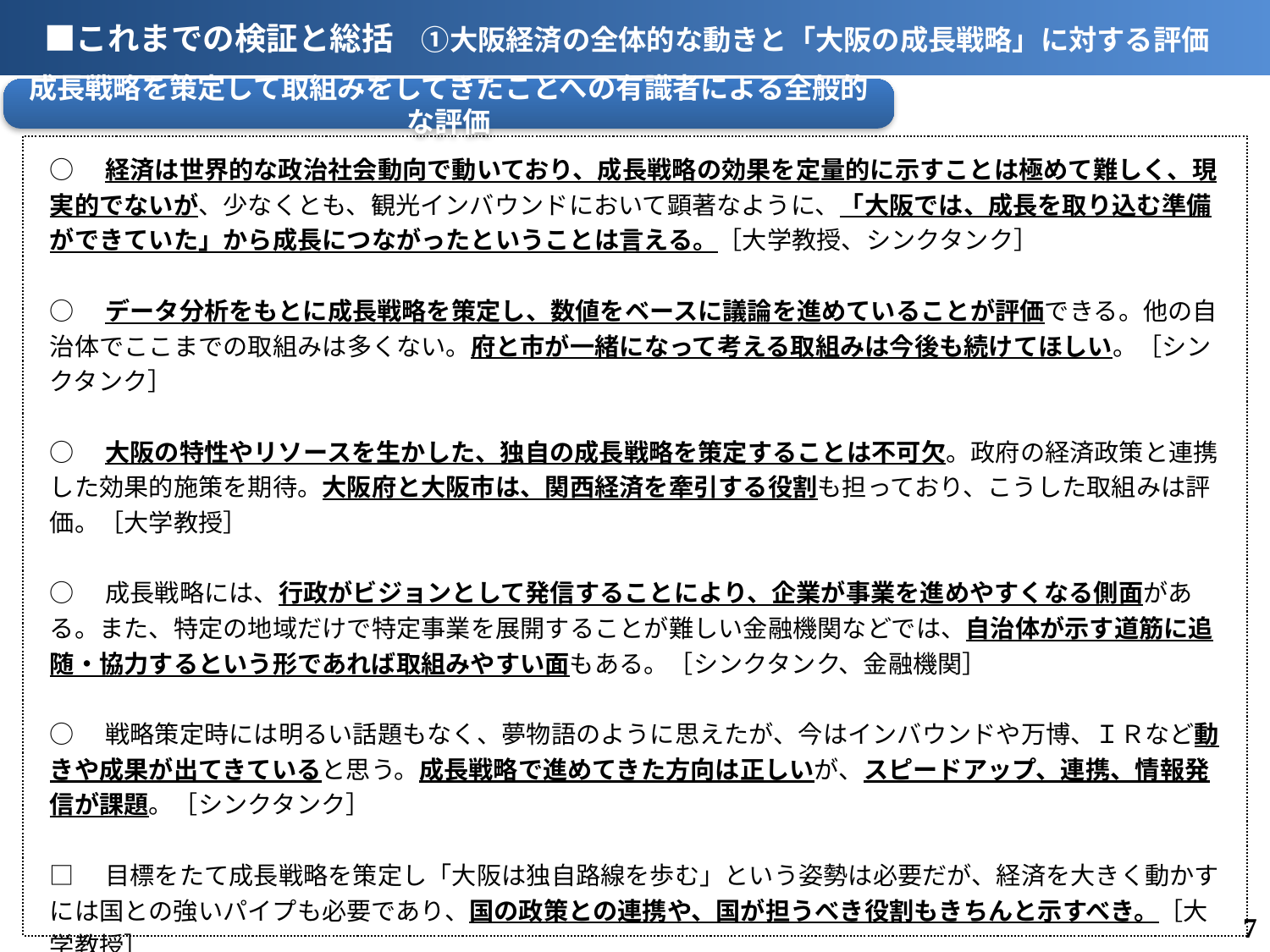

■これまでの検証と総括　①大阪経済の全体的な動きと「大阪の成長戦略」に対する評価
成長戦略を策定して取組みをしてきたことへの有識者による全般的な評価

○　経済は世界的な政治社会動向で動いており、成長戦略の効果を定量的に示すことは極めて難しく、現実的でないが、少なくとも、観光インバウンドにおいて顕著なように、「大阪では、成長を取り込む準備ができていた」から成長につながったということは言える。［大学教授、シンクタンク］

○　データ分析をもとに成長戦略を策定し、数値をベースに議論を進めていることが評価できる。他の自治体でここまでの取組みは多くない。府と市が一緒になって考える取組みは今後も続けてほしい。［シンクタンク］

○　大阪の特性やリソースを生かした、独自の成長戦略を策定することは不可欠。政府の経済政策と連携した効果的施策を期待。大阪府と大阪市は、関西経済を牽引する役割も担っており、こうした取組みは評価。［大学教授］

○　成長戦略には、行政がビジョンとして発信することにより、企業が事業を進めやすくなる側面がある。また、特定の地域だけで特定事業を展開することが難しい金融機関などでは、自治体が示す道筋に追随・協力するという形であれば取組みやすい面もある。［シンクタンク、金融機関］

○　戦略策定時には明るい話題もなく、夢物語のように思えたが、今はインバウンドや万博、ＩＲなど動きや成果が出てきていると思う。成長戦略で進めてきた方向は正しいが、スピードアップ、連携、情報発信が課題。［シンクタンク］

□　目標をたて成長戦略を策定し「大阪は独自路線を歩む」という姿勢は必要だが、経済を大きく動かすには国との強いパイプも必要であり、国の政策との連携や、国が担うべき役割もきちんと示すべき。［大学教授］

□　インフラ整備などの蓄積が開花しつつあり、結果として、中継都市としての成長は相当に進んでいると言える。ハイエンド都市という観点からは、産業の高付加価値化への対応がまだ不十分。［シンクタンク］

7